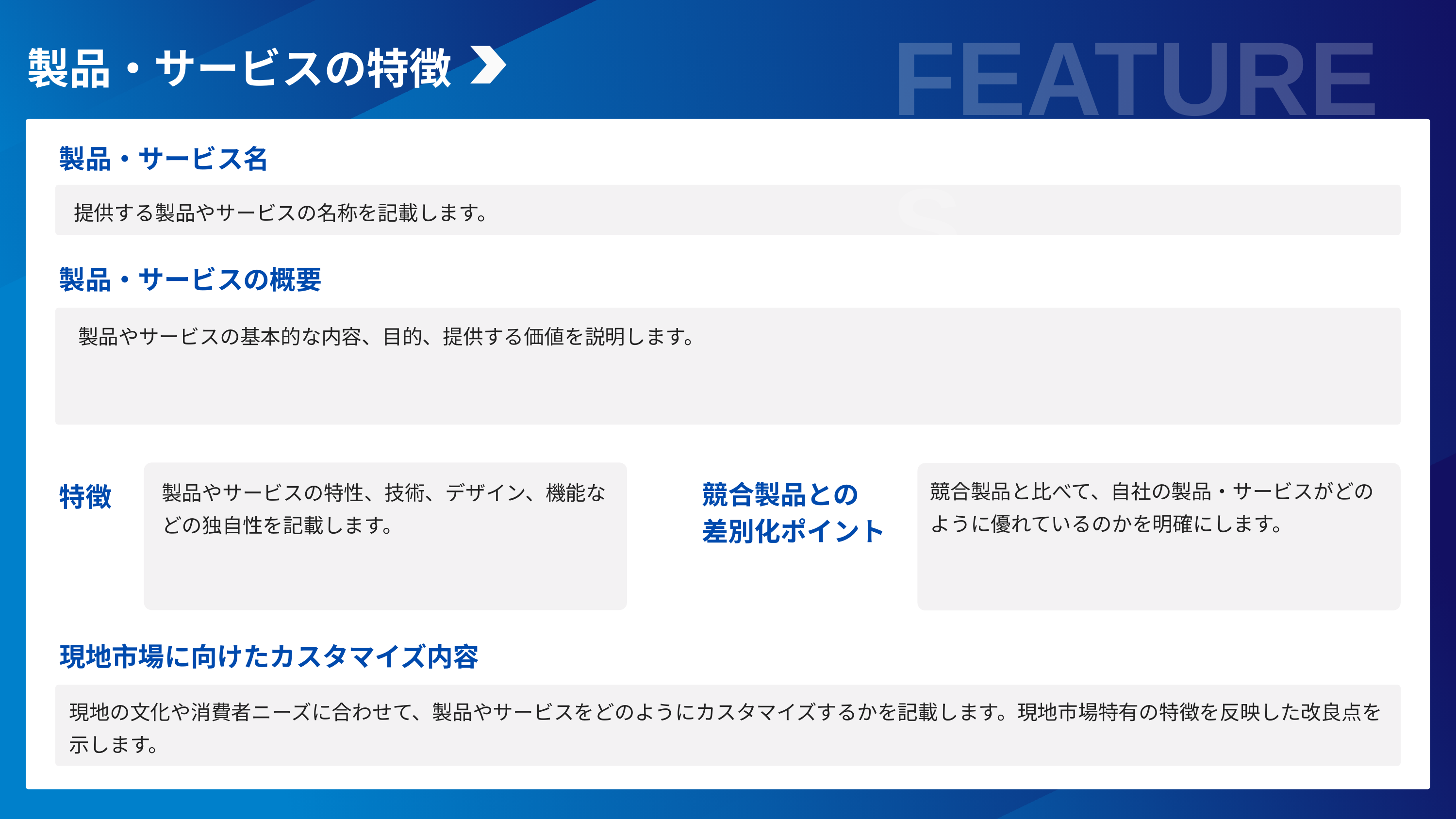

FEATURES
製品・サービスの特徴

製品・サービス名

提供する製品やサービスの名称を記載します。
製品・サービスの概要

製品やサービスの基本的な内容、目的、提供する価値を説明します。

競合製品と比べて、自社の製品・サービスがどのように優れているのかを明確にします。
製品やサービスの特性、技術、デザイン、機能などの独自性を記載します。
競合製品との
差別化ポイント
特徴
現地市場に向けたカスタマイズ内容

現地の文化や消費者ニーズに合わせて、製品やサービスをどのようにカスタマイズするかを記載します。現地市場特有の特徴を反映した改良点を示します。